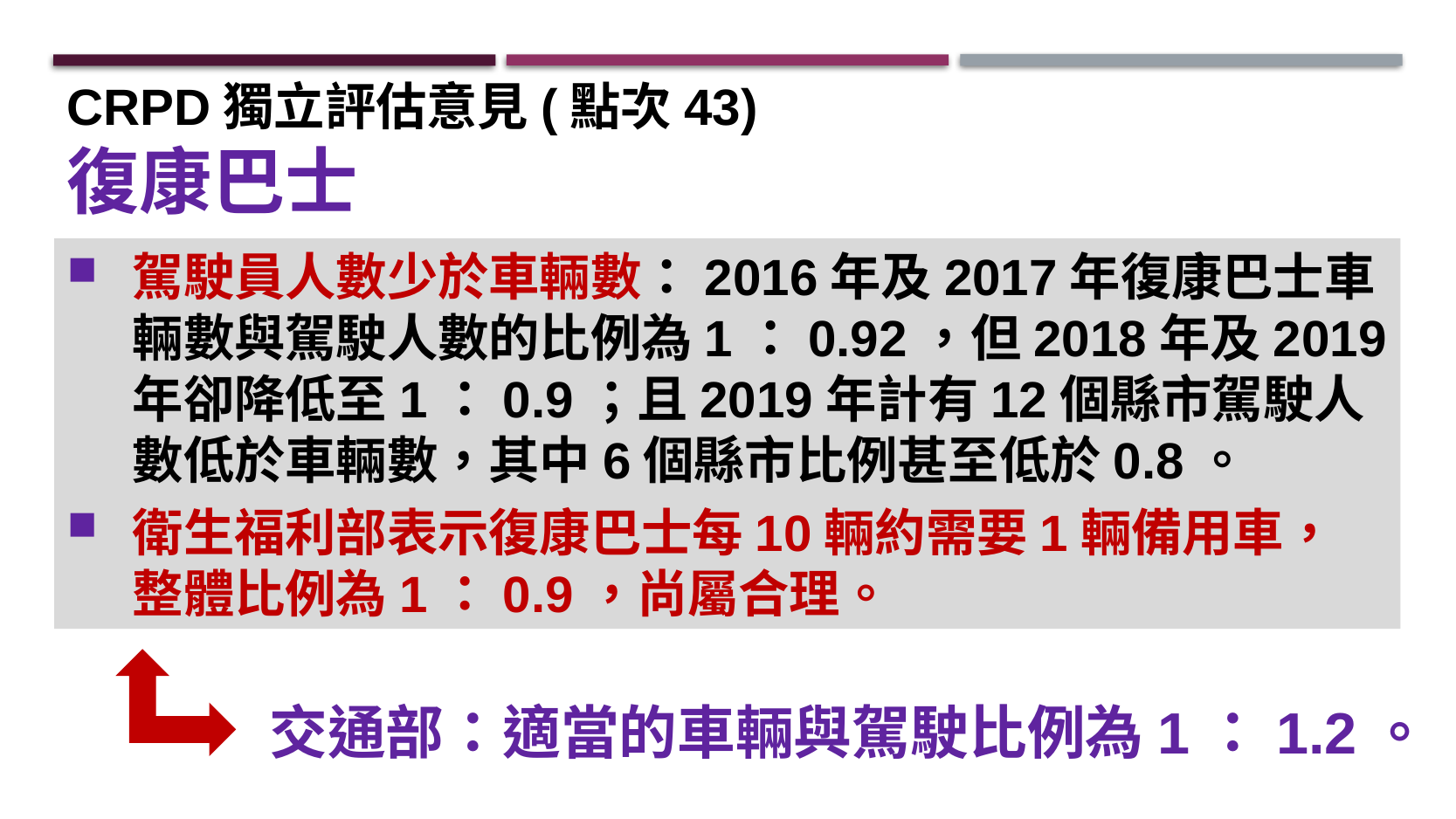

CRPD獨立評估意見(點次43)
復康巴士
駕駛員人數少於車輛數：2016年及2017年復康巴士車輛數與駕駛人數的比例為1：0.92，但2018年及2019年卻降低至1：0.9；且2019年計有12個縣市駕駛人數低於車輛數，其中6個縣市比例甚至低於0.8。
衛生福利部表示復康巴士每10輛約需要1輛備用車，
整體比例為1：0.9，尚屬合理。

交通部：適當的車輛與駕駛比例為1：1.2。